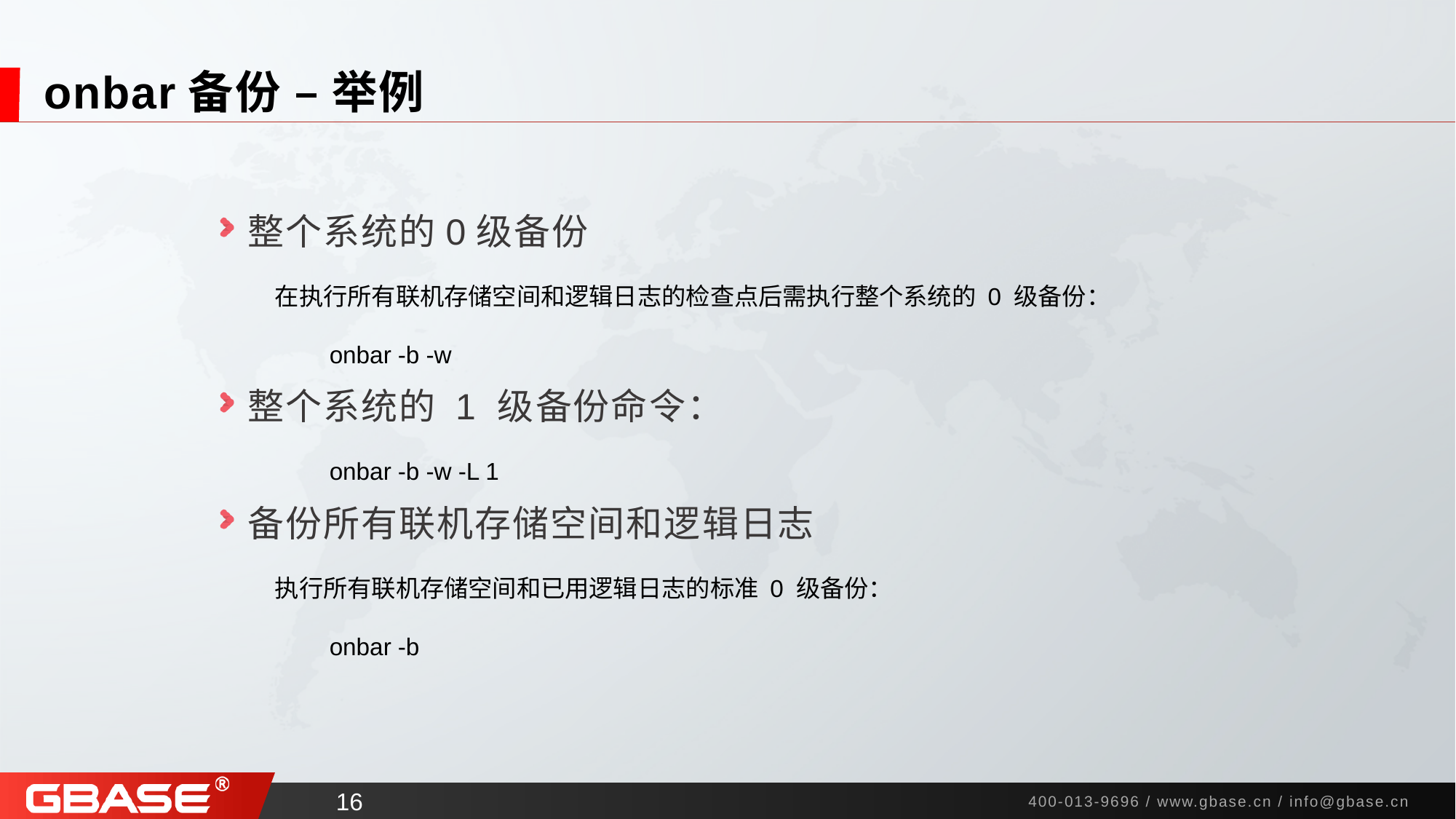

# onbar备份 – 举例
整个系统的0级备份
在执行所有联机存储空间和逻辑日志的检查点后需执行整个系统的 0 级备份：
onbar -b -w
整个系统的 1 级备份命令：
onbar -b -w -L 1
备份所有联机存储空间和逻辑日志
执行所有联机存储空间和已用逻辑日志的标准 0 级备份：
onbar -b